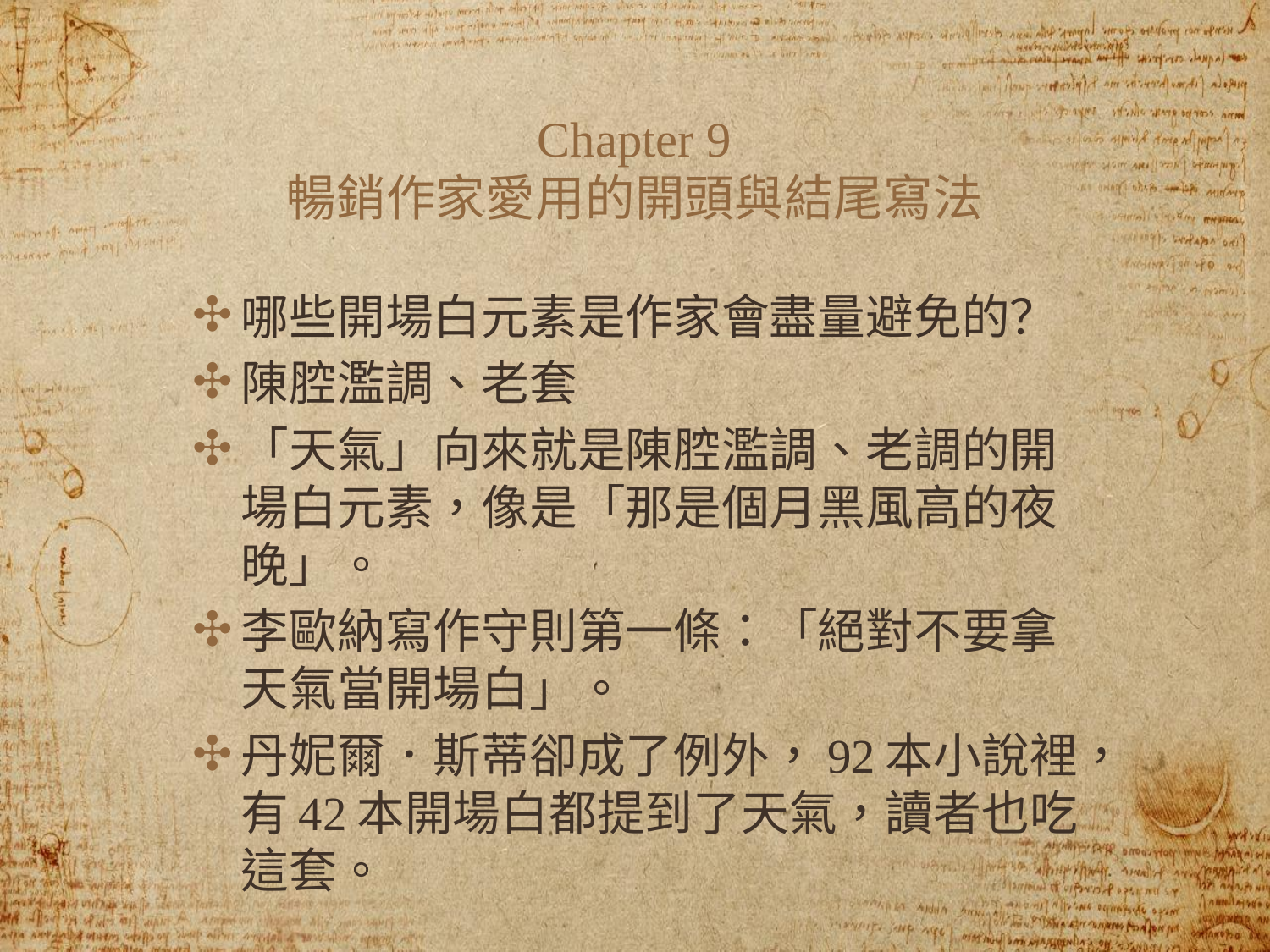

# Chapter 9
暢銷作家愛用的開頭與結尾寫法
哪些開場白元素是作家會盡量避免的？
陳腔濫調、老套
「天氣」向來就是陳腔濫調、老調的開場白元素，像是「那是個月黑風高的夜晚」。
李歐納寫作守則第一條：「絕對不要拿天氣當開場白」。
丹妮爾．斯蒂卻成了例外，92本小說裡，有42本開場白都提到了天氣，讀者也吃這套。